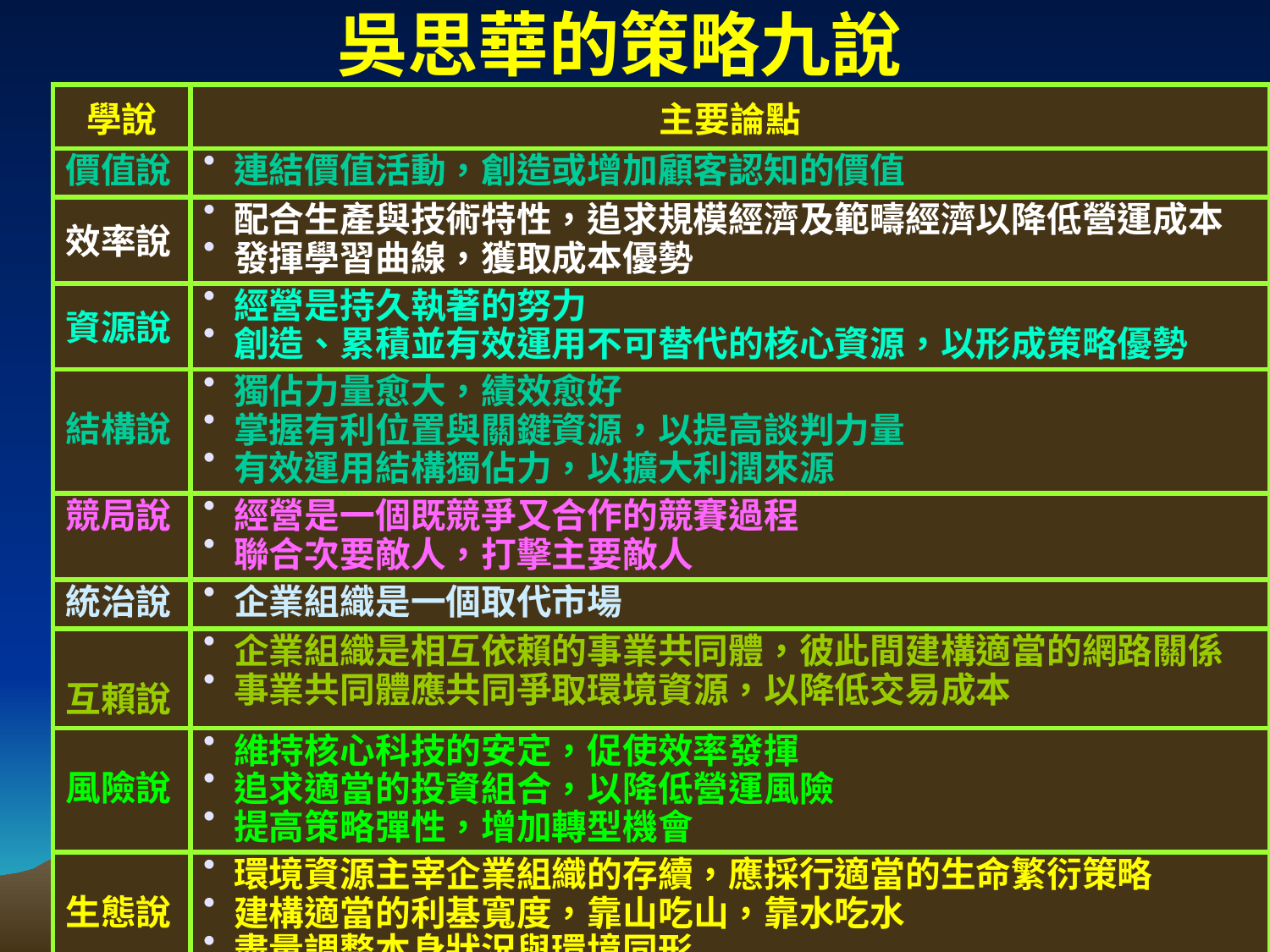

吳思華的策略九說
| 學說 | 主要論點 |
| --- | --- |
| 價值說 | 連結價值活動，創造或增加顧客認知的價值 |
| 效率說 | 配合生產與技術特性，追求規模經濟及範疇經濟以降低營運成本 發揮學習曲線，獲取成本優勢 |
| 資源說 | 經營是持久執著的努力 創造、累積並有效運用不可替代的核心資源，以形成策略優勢 |
| 結構說 | 獨佔力量愈大，績效愈好 掌握有利位置與關鍵資源，以提高談判力量 有效運用結構獨佔力，以擴大利潤來源 |
| 競局說 | 經營是一個既競爭又合作的競賽過程 聯合次要敵人，打擊主要敵人 |
| 統治說 | 企業組織是一個取代市場 |
| 互賴說 | 企業組織是相互依賴的事業共同體，彼此間建構適當的網路關係 事業共同體應共同爭取環境資源，以降低交易成本 |
| 風險說 | 維持核心科技的安定，促使效率發揮 追求適當的投資組合，以降低營運風險 提高策略彈性，增加轉型機會 |
| 生態說 | 環境資源主宰企業組織的存續，應採行適當的生命繁衍策略 建構適當的利基寬度，靠山吃山，靠水吃水 盡量調整本身狀況與環境同形 |
36